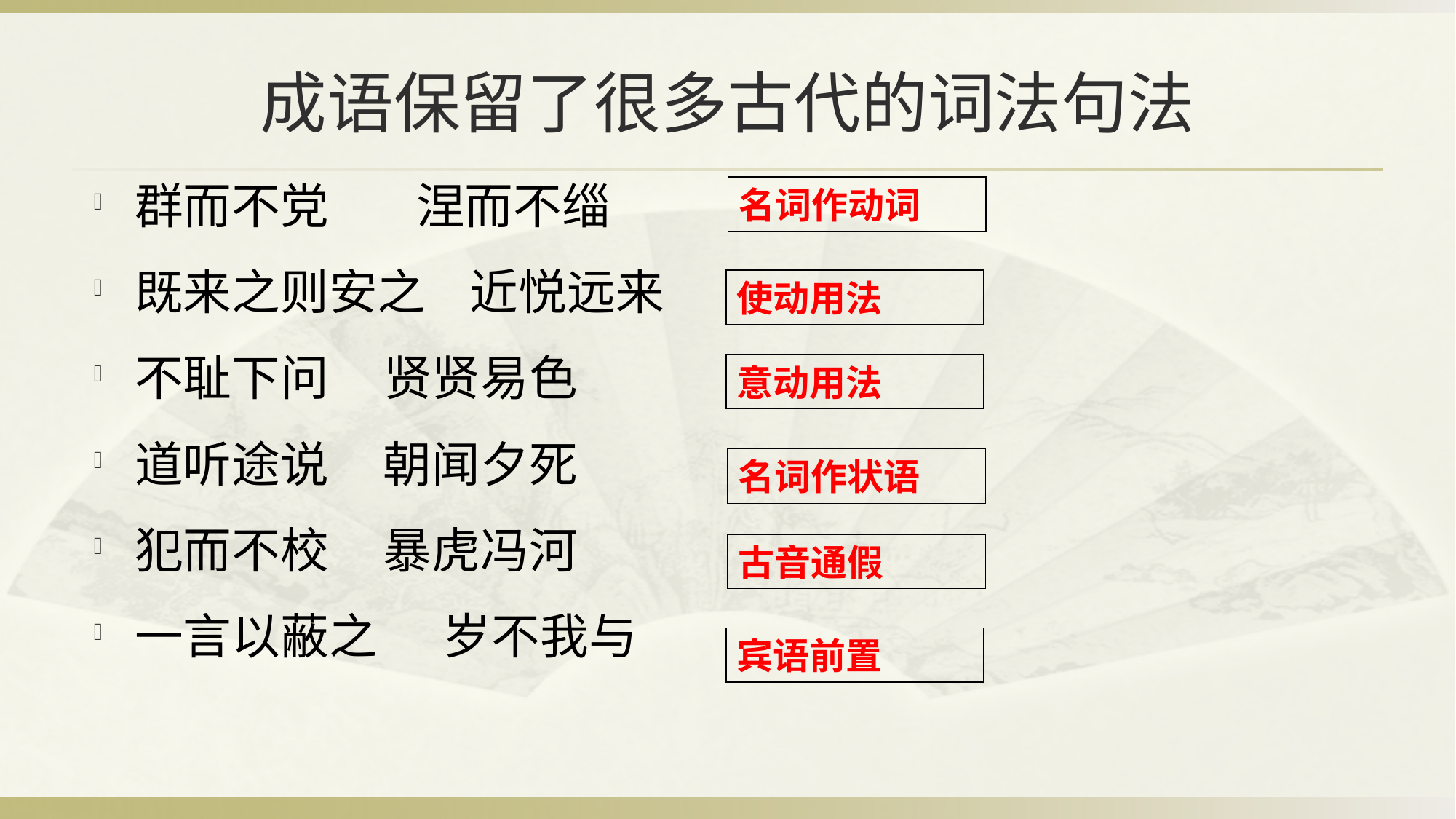

# 成语保留了很多古代的词法句法
名词作动词
群而不党        涅而不缁

既来之则安之    近悦远来

不耻下问     贤贤易色

道听途说     朝闻夕死

犯而不校     暴虎冯河

一言以蔽之      岁不我与
使动用法
意动用法
名词作状语
古音通假
宾语前置